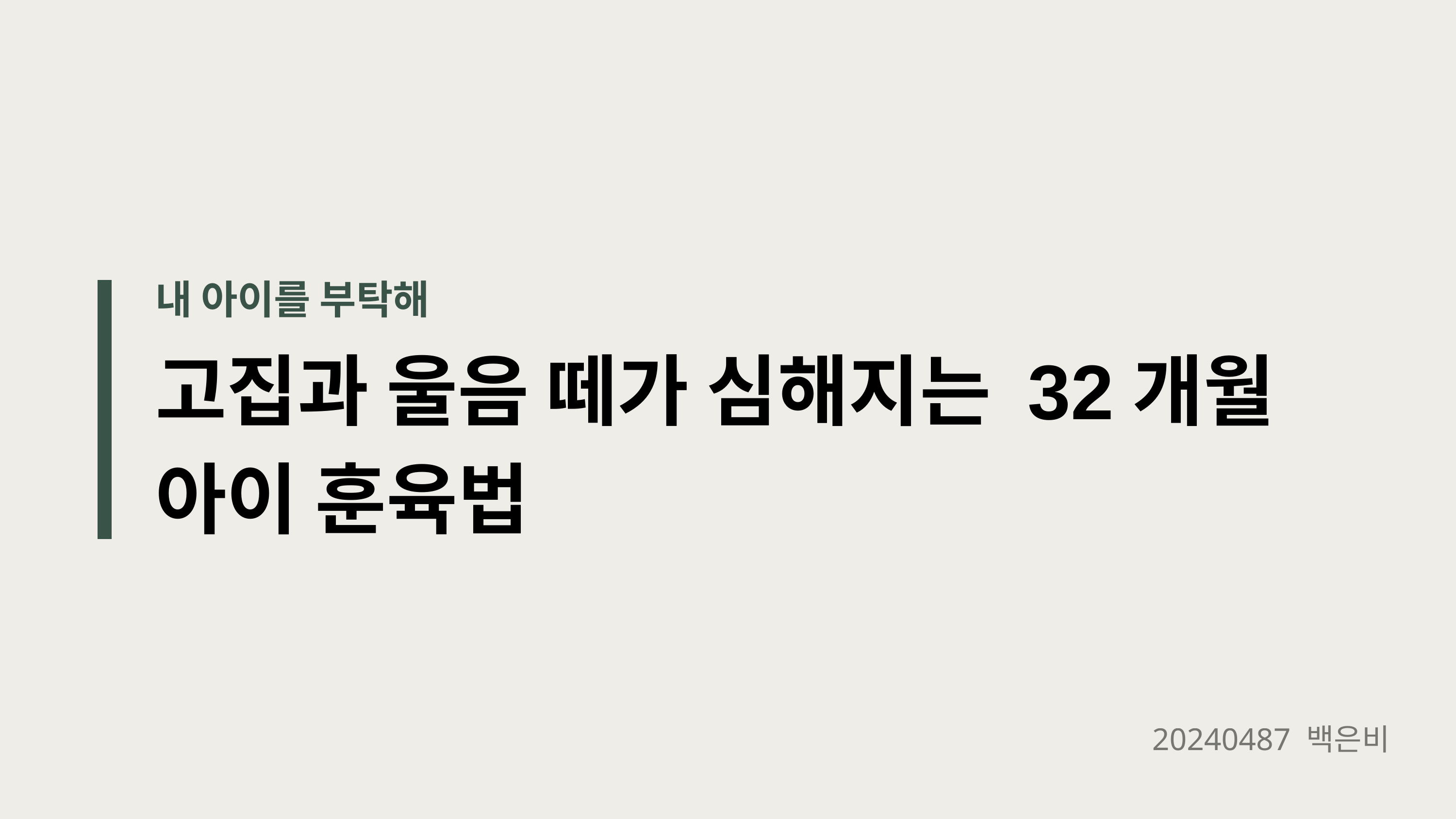

내 아이를 부탁해

고집과 울음 떼가 심해지는 32개월
아이 훈육법
20240487 백은비